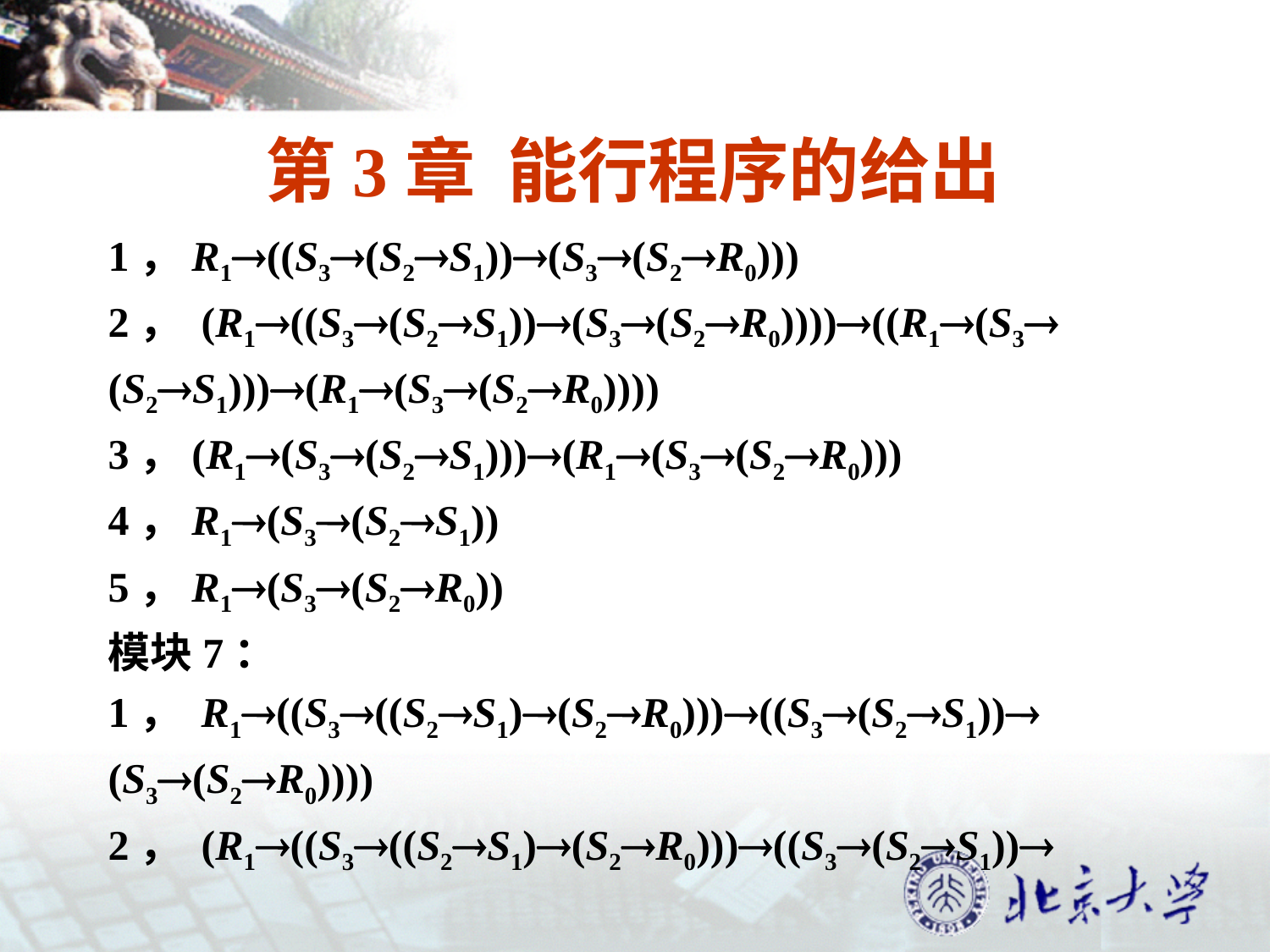

# 第3章  能行程序的给出
1，R1→((S3→(S2→S1))→(S3→(S2→R0)))
2， (R1→((S3→(S2→S1))→(S3→(S2→R0))))→((R1→(S3→
(S2→S1)))→(R1→(S3→(S2→R0))))
3，(R1→(S3→(S2→S1)))→(R1→(S3→(S2→R0)))
4，R1→(S3→(S2→S1))
5，R1→(S3→(S2→R0))
模块7：
1， R1→((S3→((S2→S1)→(S2→R0)))→((S3→(S2→S1))→
(S3→(S2→R0))))
2， (R1→((S3→((S2→S1)→(S2→R0)))→((S3→(S2→S1))→